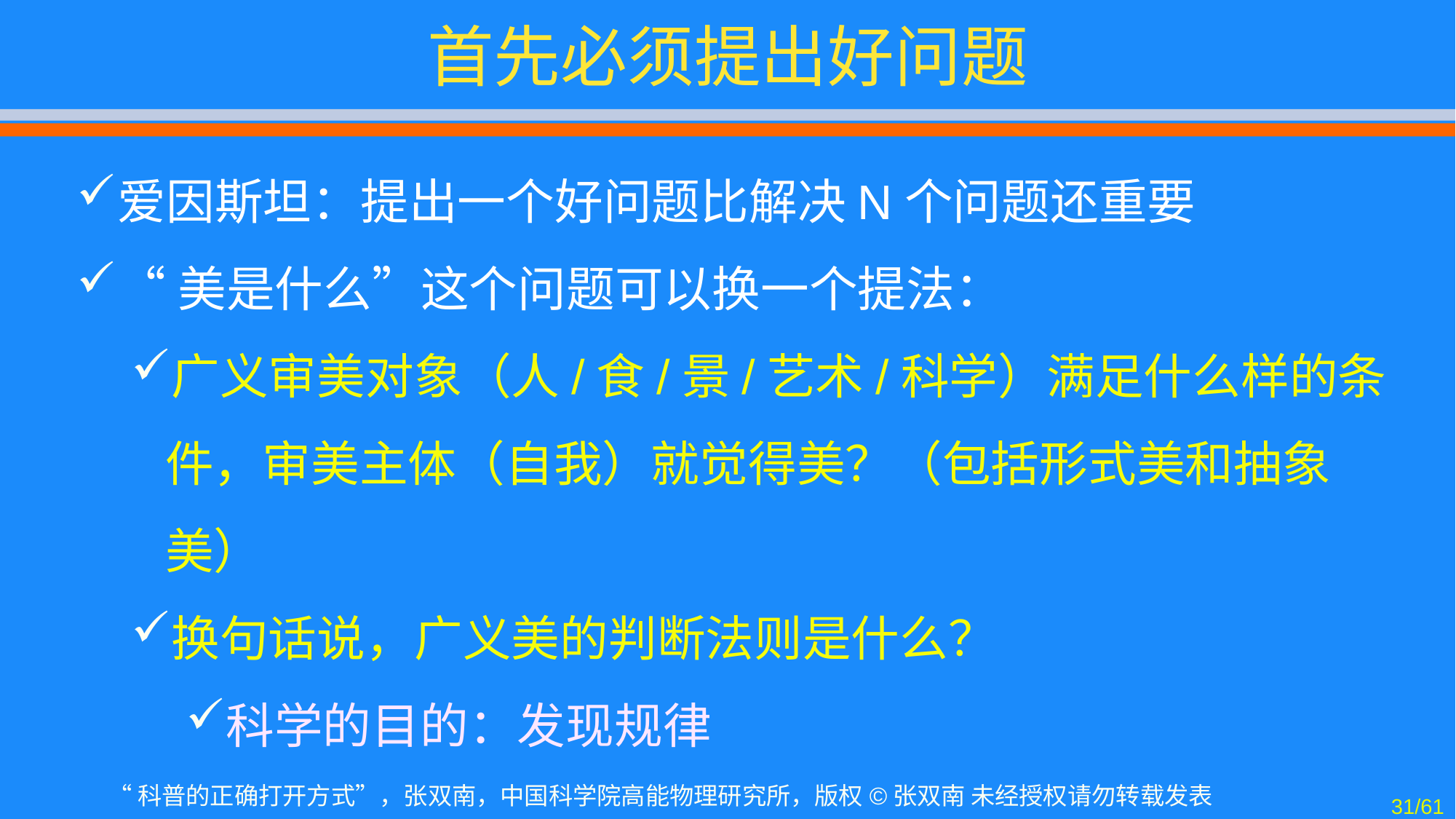

# 首先必须提出好问题
爱因斯坦：提出一个好问题比解决N个问题还重要
“美是什么”这个问题可以换一个提法：
广义审美对象（人/食/景/艺术/科学）满足什么样的条件，审美主体（自我）就觉得美？（包括形式美和抽象美）
换句话说，广义美的判断法则是什么？
科学的目的：发现规律
31/61